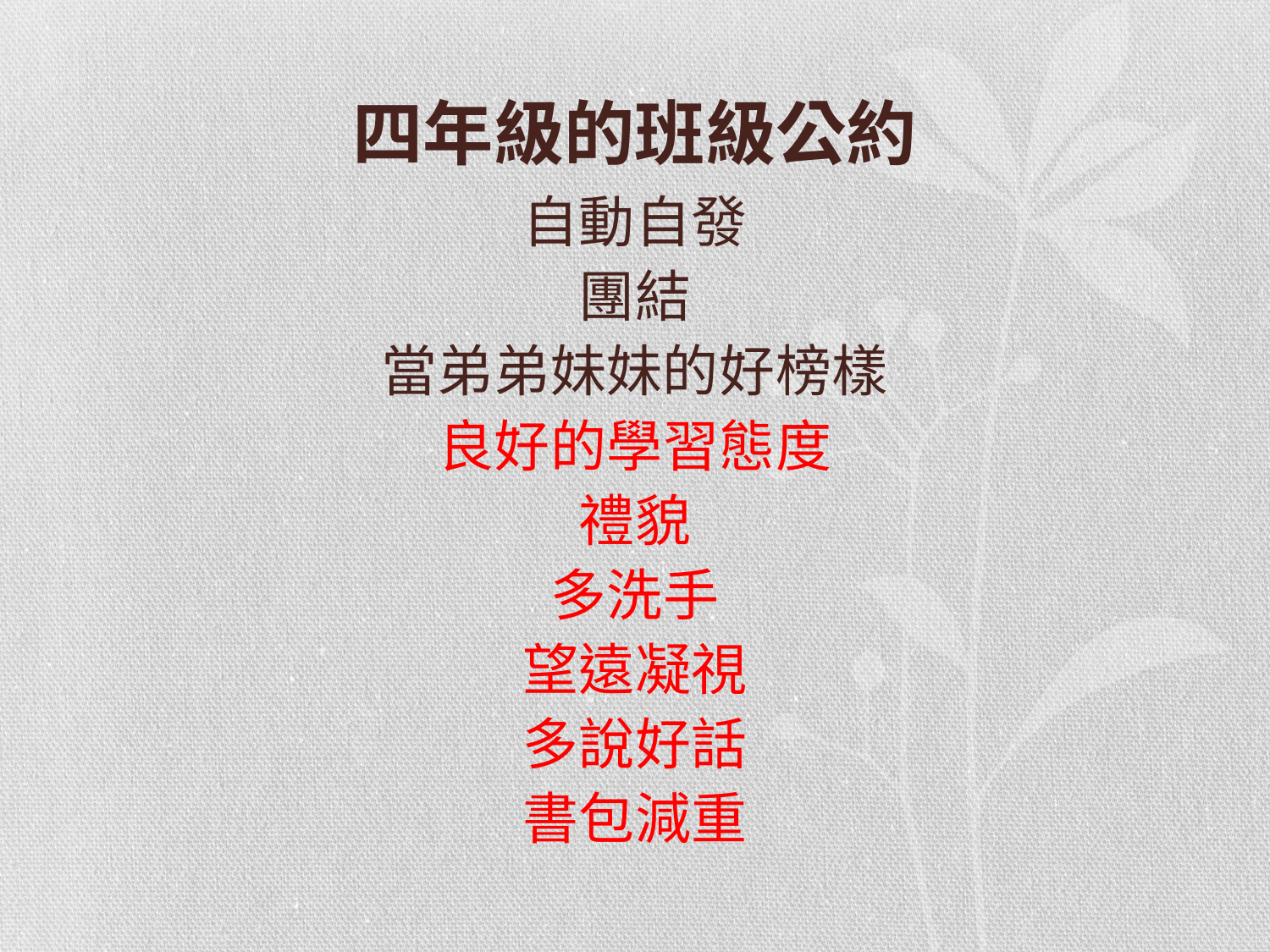

# 四年級的班級公約
自動自發
團結
當弟弟妹妹的好榜樣
良好的學習態度
禮貌
多洗手
望遠凝視
多說好話
書包減重